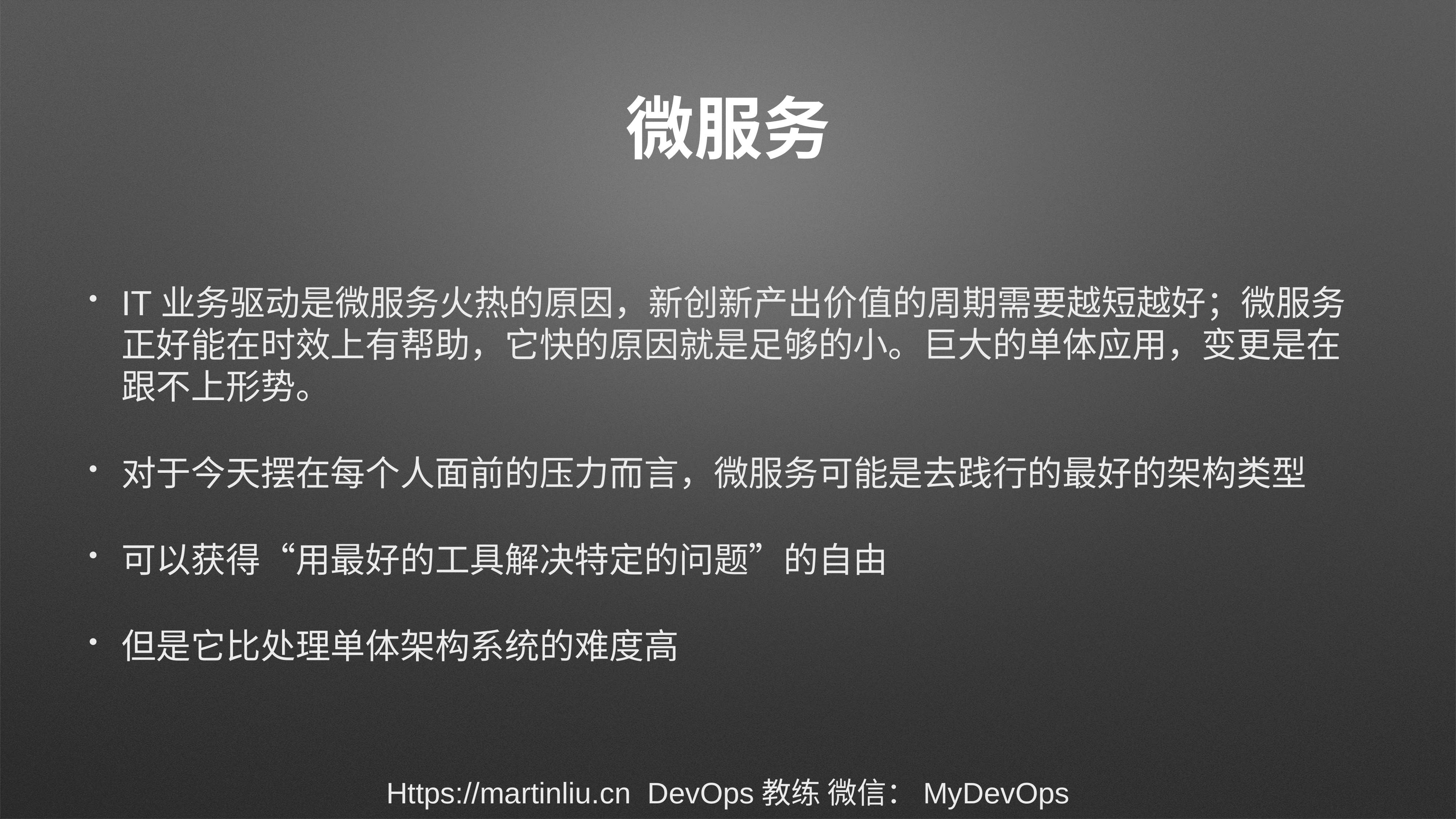

# 微服务
IT业务驱动是微服务火热的原因，新创新产出价值的周期需要越短越好；微服务正好能在时效上有帮助，它快的原因就是足够的小。巨大的单体应用，变更是在跟不上形势。
对于今天摆在每个人面前的压力而言，微服务可能是去践行的最好的架构类型
可以获得“用最好的工具解决特定的问题”的自由
但是它比处理单体架构系统的难度高